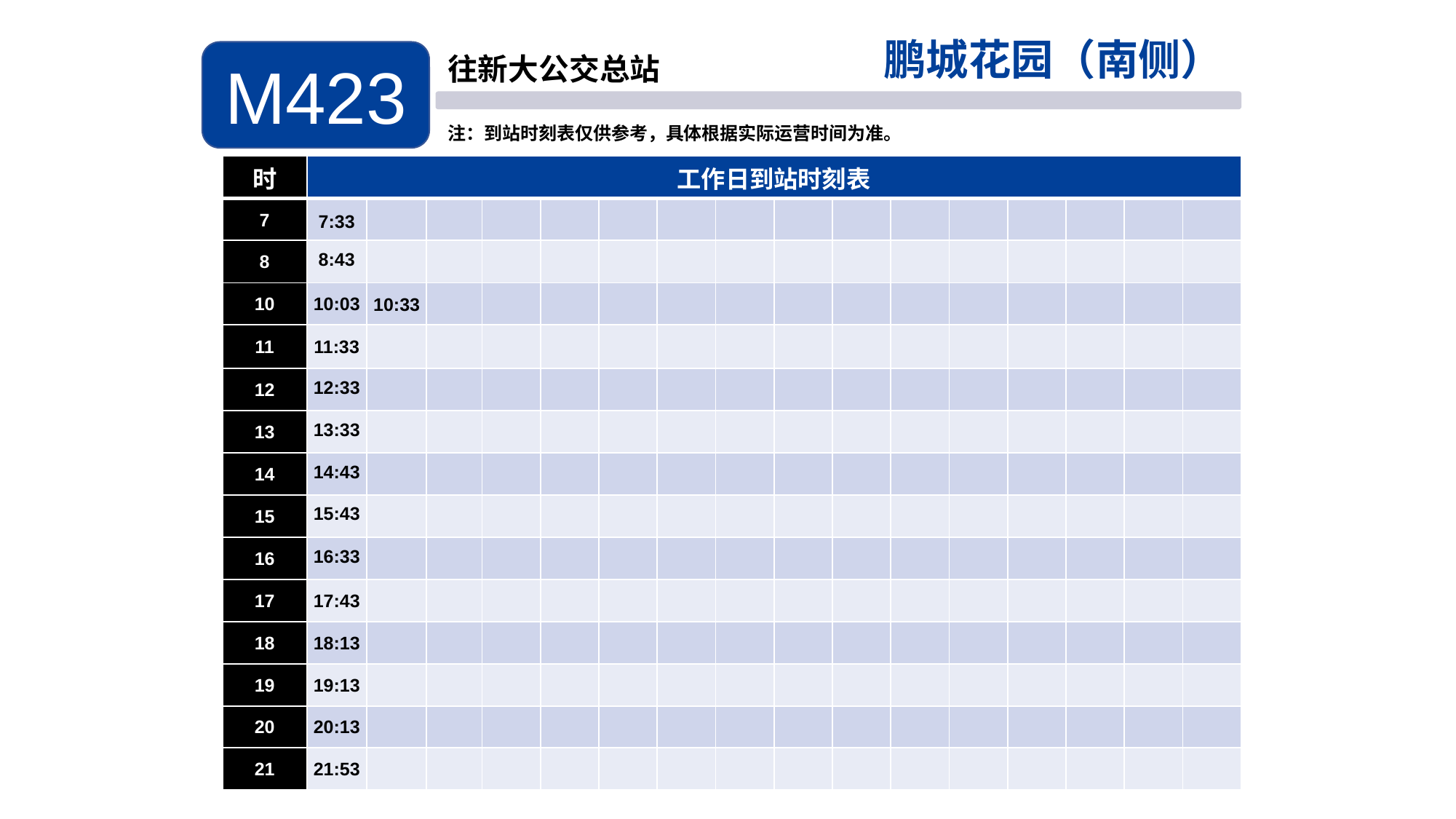

鹏城花园（南侧）
M423
往新大公交总站

注：到站时刻表仅供参考，具体根据实际运营时间为准。
| 时 | 工作日到站时刻表 |  |  |  |  |  |  |  |  |  |  |  |  |  |  |  |
| --- | --- | --- | --- | --- | --- | --- | --- | --- | --- | --- | --- | --- | --- | --- | --- | --- |
| 7 | 7:33 |  |  |  |  |  |  |  |  |  |  |  |  |  |  |  |
| 8 | 8:43 |  |  |  |  |  |  |  |  |  |  |  |  |  |  |  |
| 10 | 10:03 | 10:33 |  |  |  |  |  |  |  |  |  |  |  |  |  |  |
| 11 | 11:33 |  |  |  |  |  |  |  |  |  |  |  |  |  |  |  |
| 12 | 12:33 |  |  |  |  |  |  |  |  |  |  |  |  |  |  |  |
| 13 | 13:33 |  |  |  |  |  |  |  |  |  |  |  |  |  |  |  |
| 14 | 14:43 |  |  |  |  |  |  |  |  |  |  |  |  |  |  |  |
| 15 | 15:43 |  |  |  |  |  |  |  |  |  |  |  |  |  |  |  |
| 16 | 16:33 |  |  |  |  |  |  |  |  |  |  |  |  |  |  |  |
| 17 | 17:43 |  |  |  |  |  |  |  |  |  |  |  |  |  |  |  |
| 18 | 18:13 |  |  |  |  |  |  |  |  |  |  |  |  |  |  |  |
| 19 | 19:13 |  |  |  |  |  |  |  |  |  |  |  |  |  |  |  |
| 20 | 20:13 |  |  |  |  |  |  |  |  |  |  |  |  |  |  |  |
| 21 | 21:53 |  |  |  |  |  |  |  |  |  |  |  |  |  |  |  |